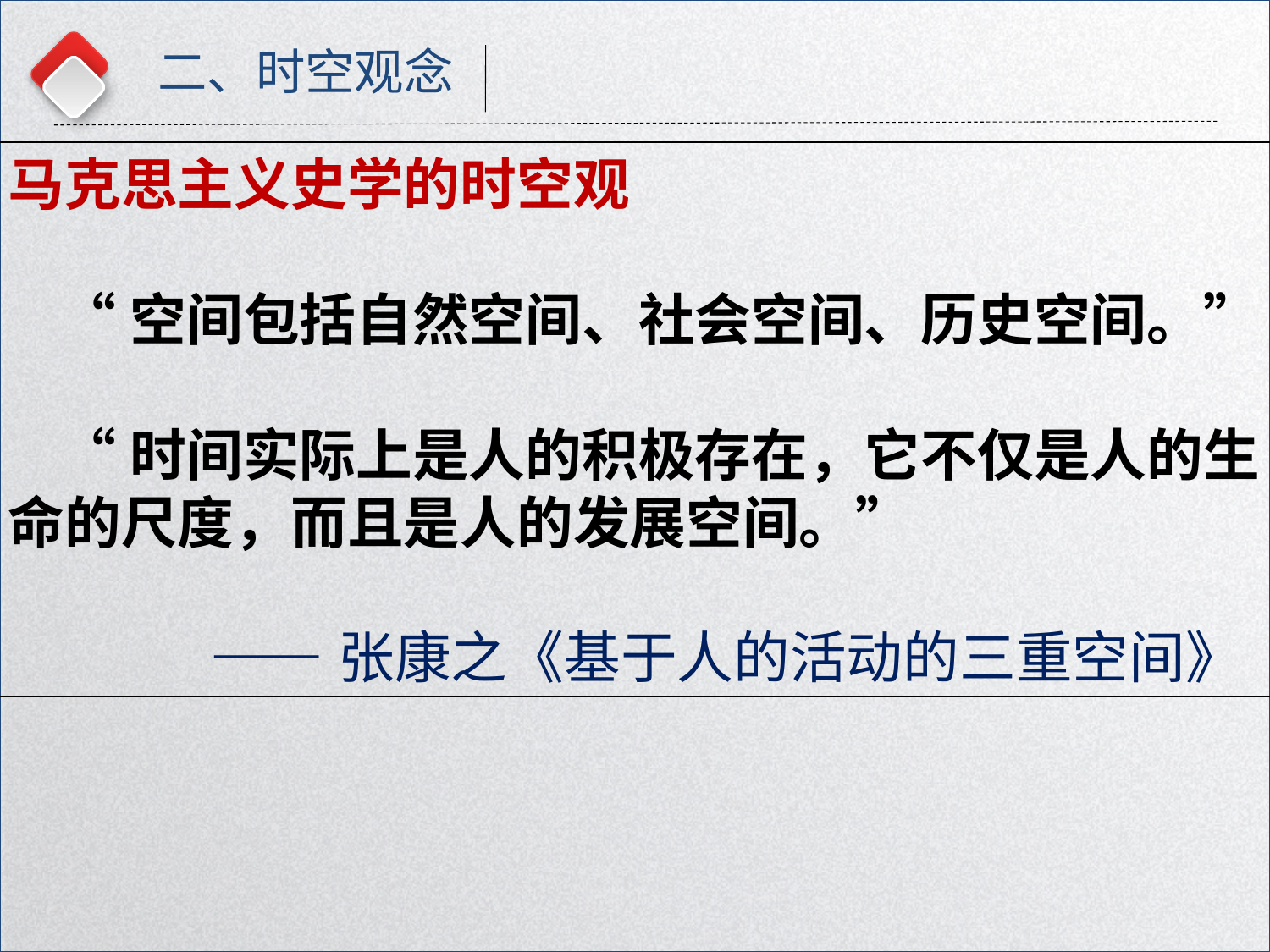

二、时空观念

马克思主义史学的时空观

    “空间包括自然空间、社会空间、历史空间。”

    “时间实际上是人的积极存在，它不仅是人的生命的尺度，而且是人的发展空间。”

                ——张康之《基于人的活动的三重空间》